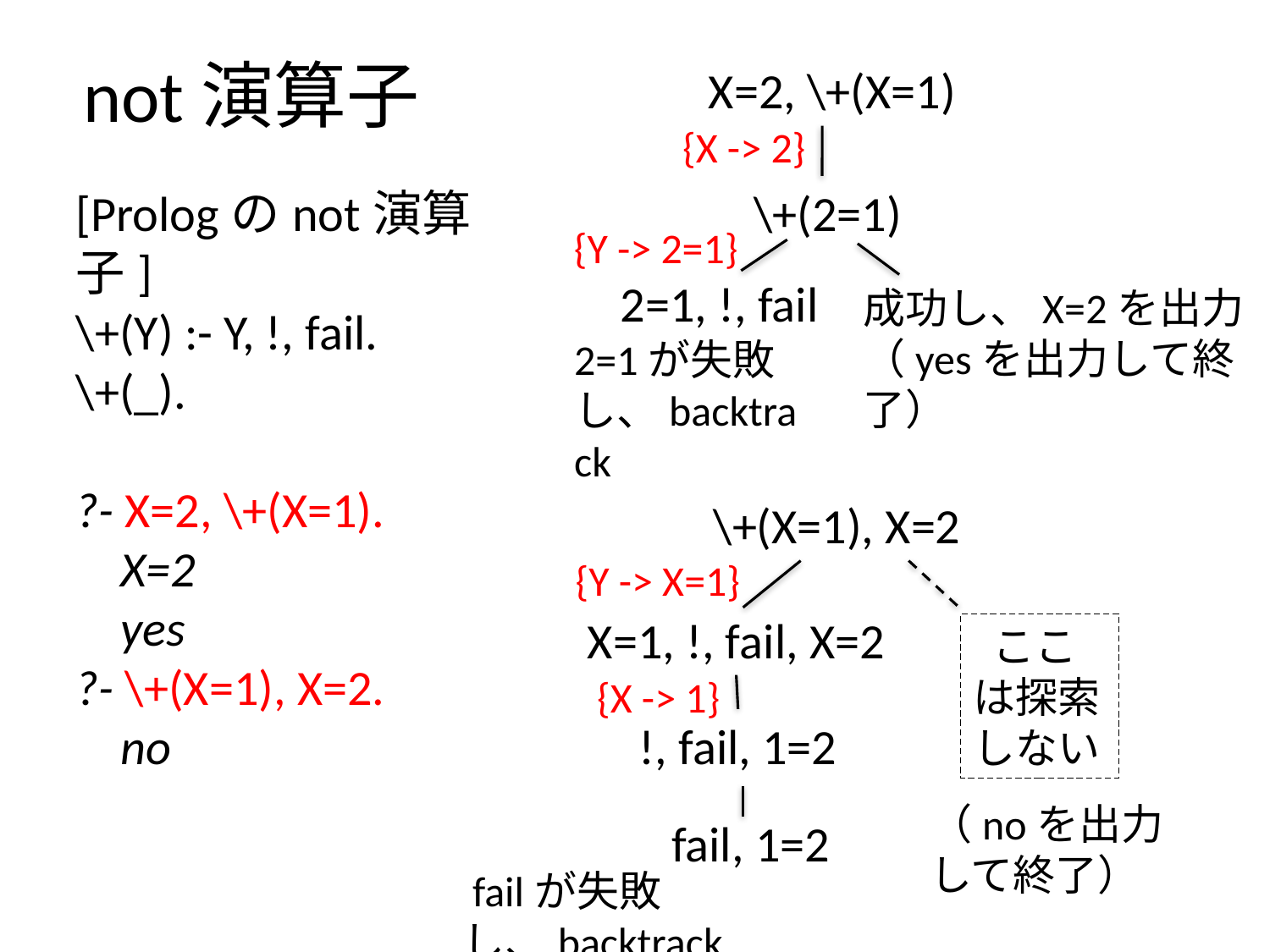

# not演算子
X=2, \+(X=1)
 {X -> 2}
[Prologのnot演算子]
\+(Y) :- Y, !, fail.
\+(_).

?- X=2, \+(X=1).
    X=2
    yes
?- \+(X=1), X=2.
    no
 \+(2=1)
 {Y -> 2=1}
2=1, !, fail
成功し、X=2を出力
（yesを出力して終了）
2=1が失敗し、backtrack
\+(X=1), X=2
 {Y -> X=1}
X=1, !, fail, X=2
 ここは探索しない
 {X -> 1}
!, fail, 1=2
（noを出力して終了）
fail, 1=2
 failが失敗し、backtrack